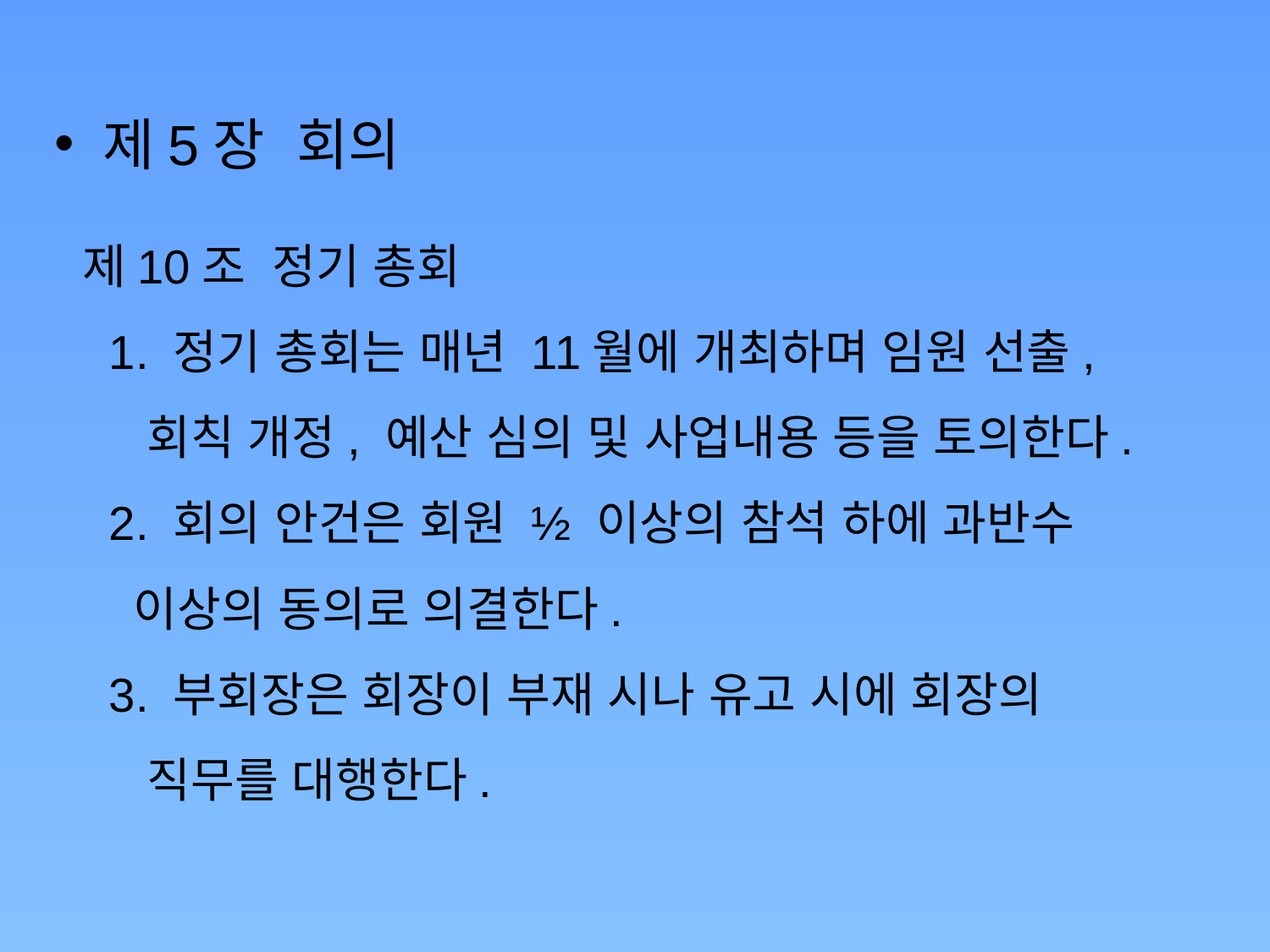

제5장  회의
제10조  정기 총회
  1. 정기 총회는 매년 11월에 개최하며 임원 선출,
    회칙 개정, 예산 심의 및 사업내용 등을 토의한다.
  2. 회의 안건은 회원 ½ 이상의 참석 하에 과반수
   이상의 동의로 의결한다.
  3. 부회장은 회장이 부재 시나 유고 시에 회장의
    직무를 대행한다.